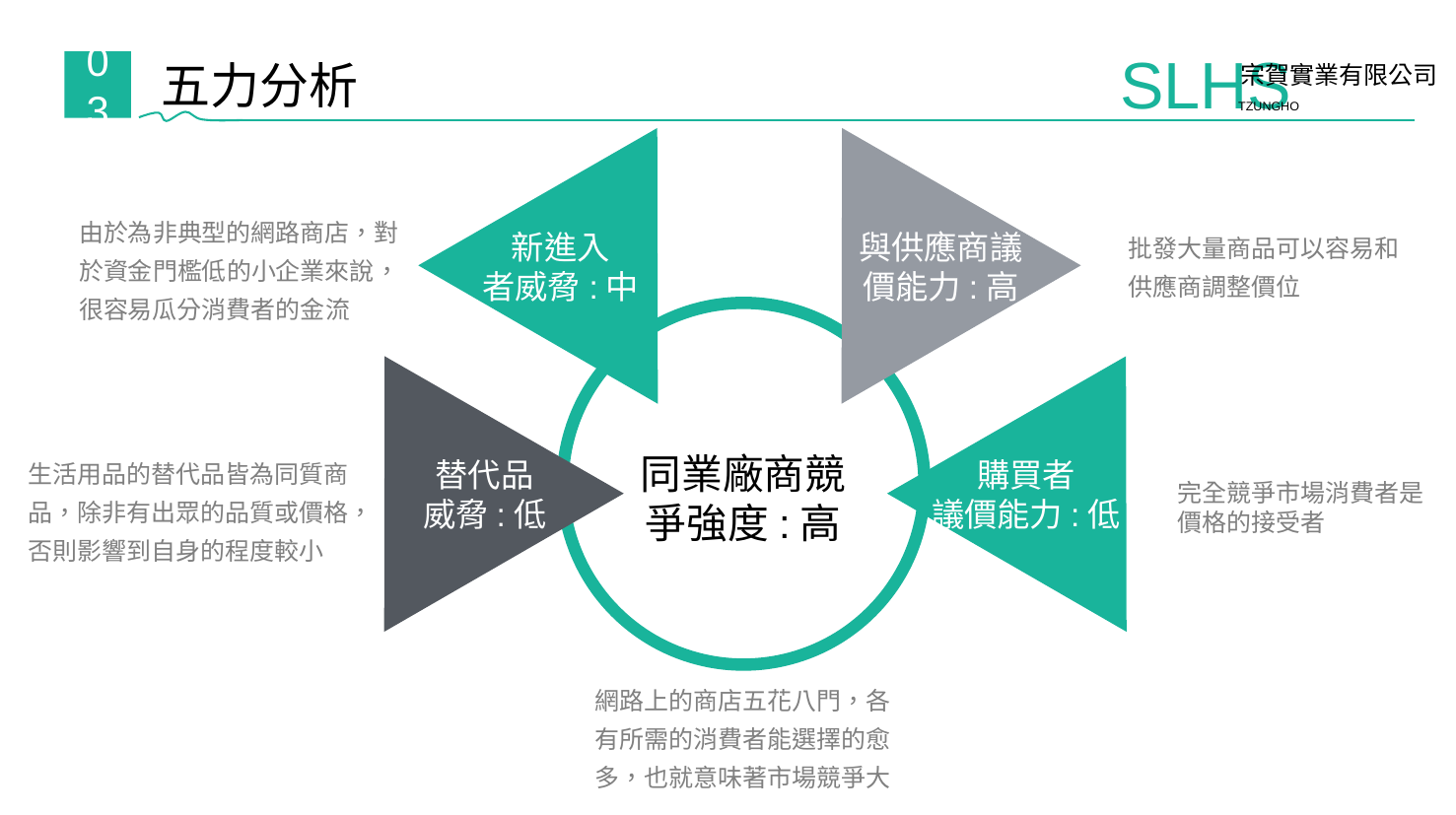

SLHS
宗賀實業有限公司
TZUNGHO
五力分析
03

新進入
者威脅:中
與供應商議價能力:高
由於為非典型的網路商店，對於資金門檻低的小企業來說，很容易瓜分消費者的金流
批發大量商品可以容易和供應商調整價位

同業廠商競爭強度:高

替代品
威脅:低
購買者
議價能力:低
完全競爭市場消費者是價格的接受者
生活用品的替代品皆為同質商品，除非有出眾的品質或價格，否則影響到自身的程度較小
網路上的商店五花八門，各有所需的消費者能選擇的愈多，也就意味著市場競爭大